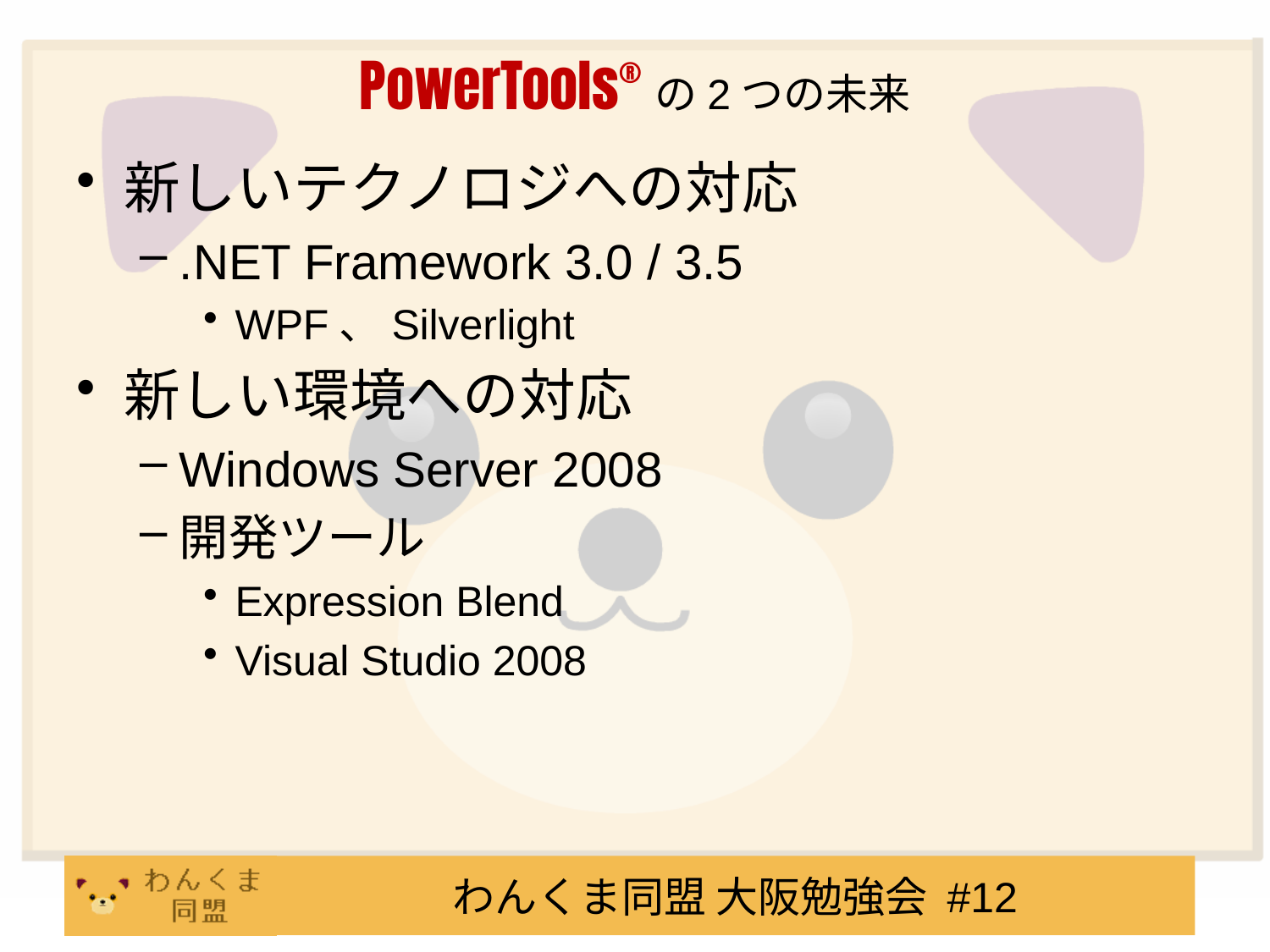

# PowerTools®の2つの未来
新しいテクノロジへの対応
.NET Framework 3.0 / 3.5
WPF、Silverlight
新しい環境への対応
Windows Server 2008
開発ツール
Expression Blend
Visual Studio 2008